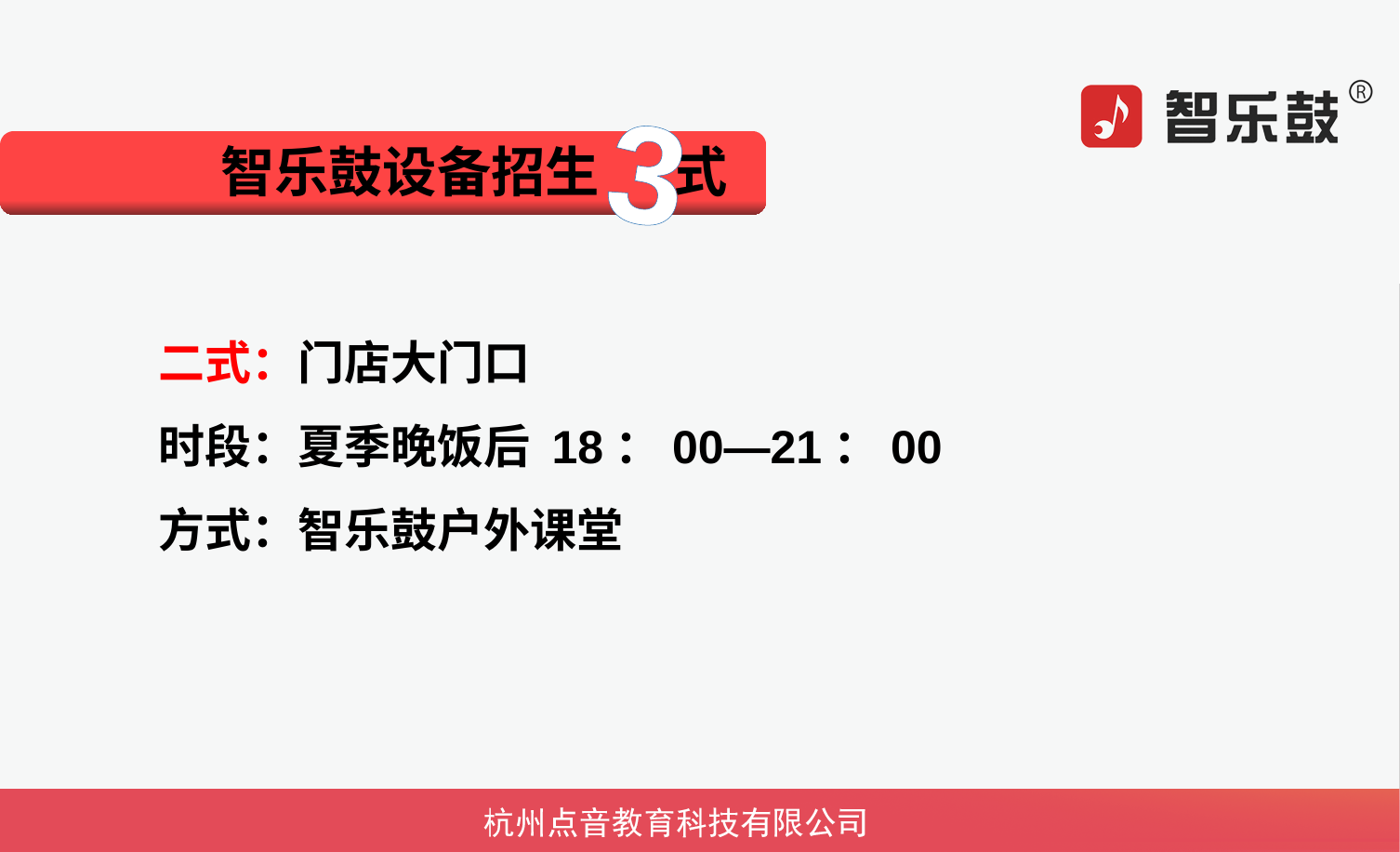

3

    智乐鼓设备招生      式
二式：门店大门口
时段：夏季晚饭后 18：00—21：00
方式：智乐鼓户外课堂